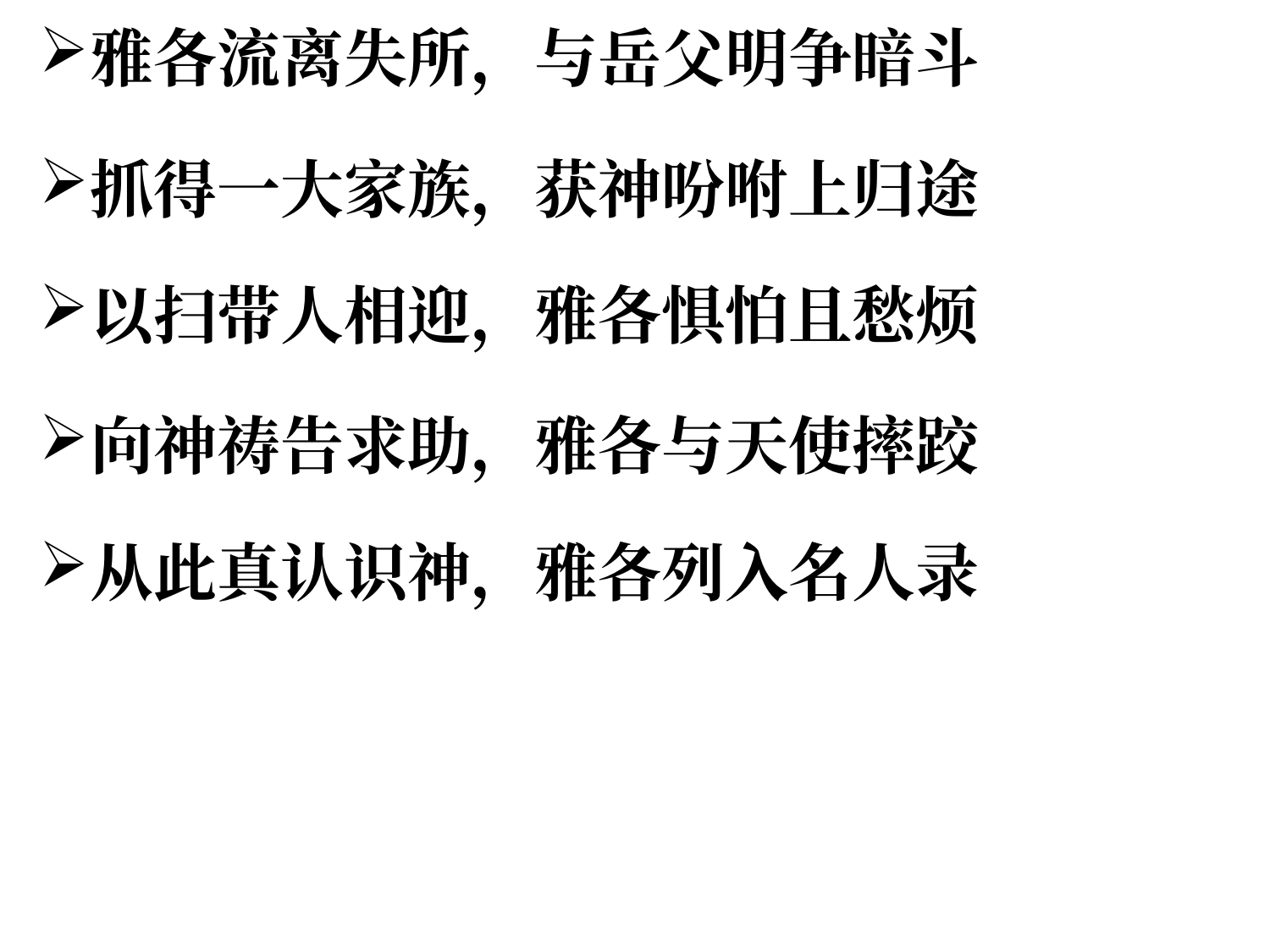

雅各流离失所，与岳父明争暗斗

抓得一大家族，获神吩咐上归途

以扫带人相迎，雅各惧怕且愁烦

向神祷告求助，雅各与天使摔跤

从此真认识神，雅各列入名人录